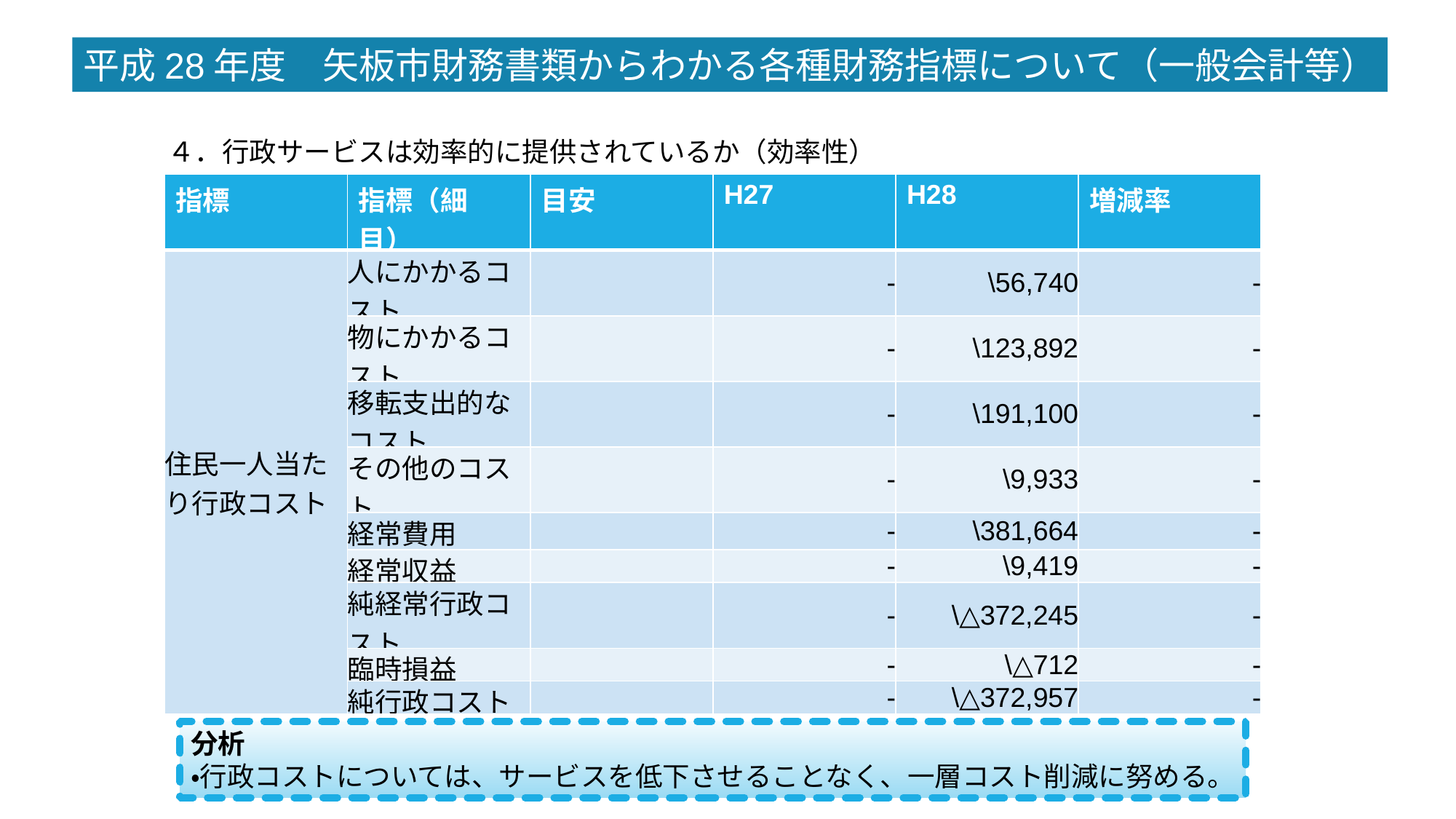

平成28年度　矢板市財務書類からわかる各種財務指標について（一般会計等）
４．行政サービスは効率的に提供されているか（効率性）
| 指標 | 指標（細目） | 目安 | H27 | H28 | 増減率 |
| --- | --- | --- | --- | --- | --- |
| 住民一人当たり行政コスト | 人にかかるコスト |  | - | \56,740 | - |
|  | 物にかかるコスト |  | - | \123,892 | - |
|  | 移転支出的なコスト |  | - | \191,100 | - |
|  | その他のコスト |  | - | \9,933 | - |
|  | 経常費用 |  | - | \381,664 | - |
|  | 経常収益 |  | - | \9,419 | - |
|  | 純経常行政コスト |  | - | \△372,245 | - |
|  | 臨時損益 |  | - | \△712 | - |
|  | 純行政コスト |  | - | \△372,957 | - |
分析
・行政コストについては、サービスを低下させることなく、一層コスト削減に努める。